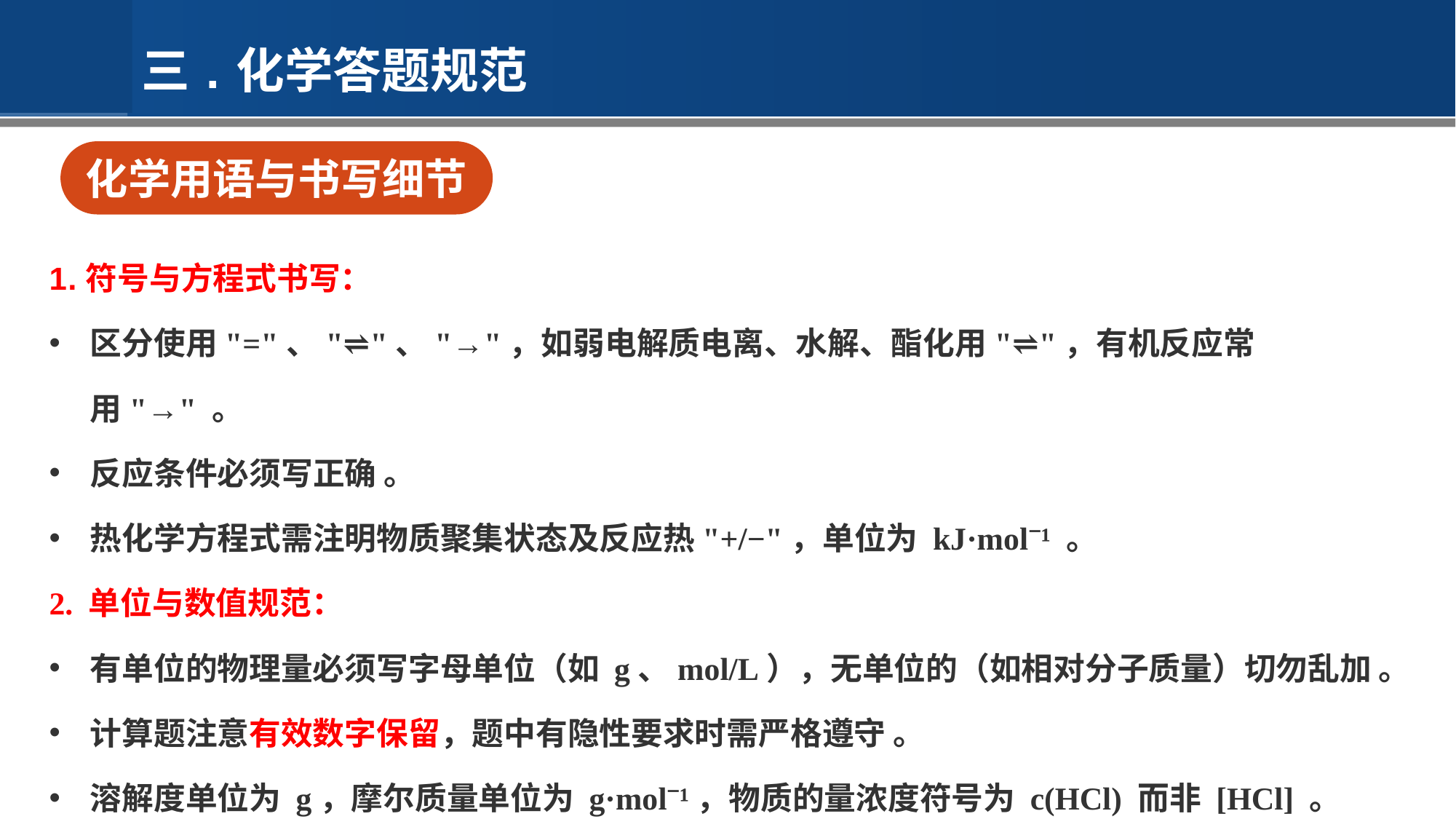

三.化学答题规范
化学用语与书写细节
‌符号与方程式书写‌：
区分使用"="、"⇌"、"→"，如弱电解质电离、水解、酯化用"⇌"，有机反应常用"→" 。
反应条件必须写正确 。
热化学方程式需注明物质聚集状态及反应热"+/−"，单位为 kJ·mol⁻¹ 。‌‌‌
2. 单位与数值规范‌：
有单位的物理量必须写字母单位（如 g、mol/L），无单位的（如相对分子质量）切勿乱加 。
计算题注意有效数字保留，题中有隐性要求时需严格遵守 。
溶解度单位为 g，摩尔质量单位为 g·mol⁻¹，物质的量浓度符号为 c(HCl) 而非 [HCl] 。
17